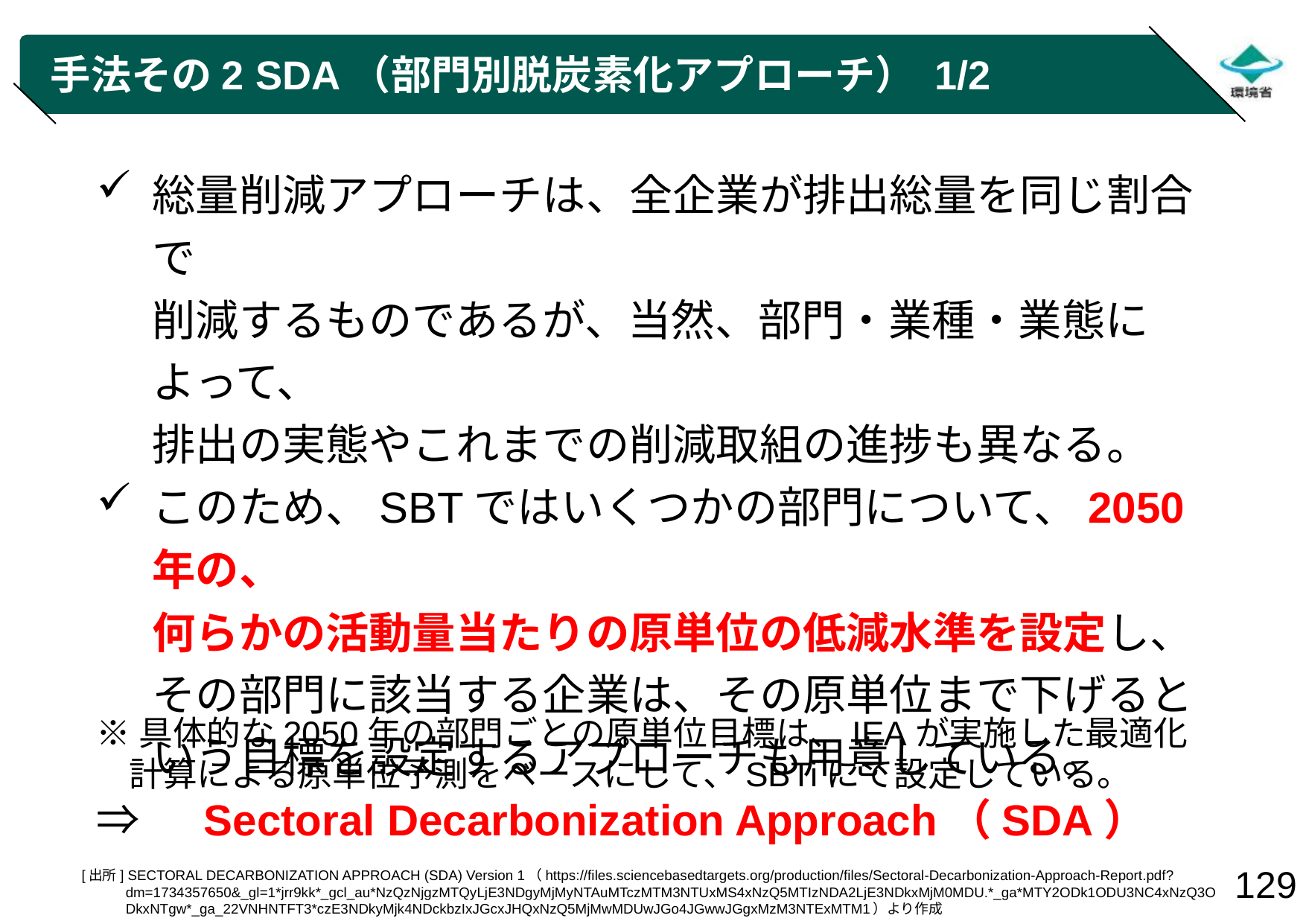

# 手法その2 SDA（部門別脱炭素化アプローチ） 1/2
総量削減アプローチは、全企業が排出総量を同じ割合で
削減するものであるが、当然、部門・業種・業態によって、
排出の実態やこれまでの削減取組の進捗も異なる。
このため、SBTではいくつかの部門について、2050年の、
何らかの活動量当たりの原単位の低減水準を設定し、
その部門に該当する企業は、その原単位まで下げるという目標を設定するアプローチも用意している。
⇒　Sectoral Decarbonization Approach（SDA）
※具体的な2050年の部門ごとの原単位目標は、IEAが実施した最適化計算による原単位予測をベースにして、SBTiにて設定している。
[出所] SECTORAL DECARBONIZATION APPROACH (SDA) Version 1（https://files.sciencebasedtargets.org/production/files/Sectoral-Decarbonization-Approach-Report.pdf?dm=1734357650&_gl=1*jrr9kk*_gcl_au*NzQzNjgzMTQyLjE3NDgyMjMyNTAuMTczMTM3NTUxMS4xNzQ5MTIzNDA2LjE3NDkxMjM0MDU.*_ga*MTY2ODk1ODU3NC4xNzQ3ODkxNTgw*_ga_22VNHNTFT3*czE3NDkyMjk4NDckbzIxJGcxJHQxNzQ5MjMwMDUwJGo4JGwwJGgxMzM3NTExMTM1）より作成